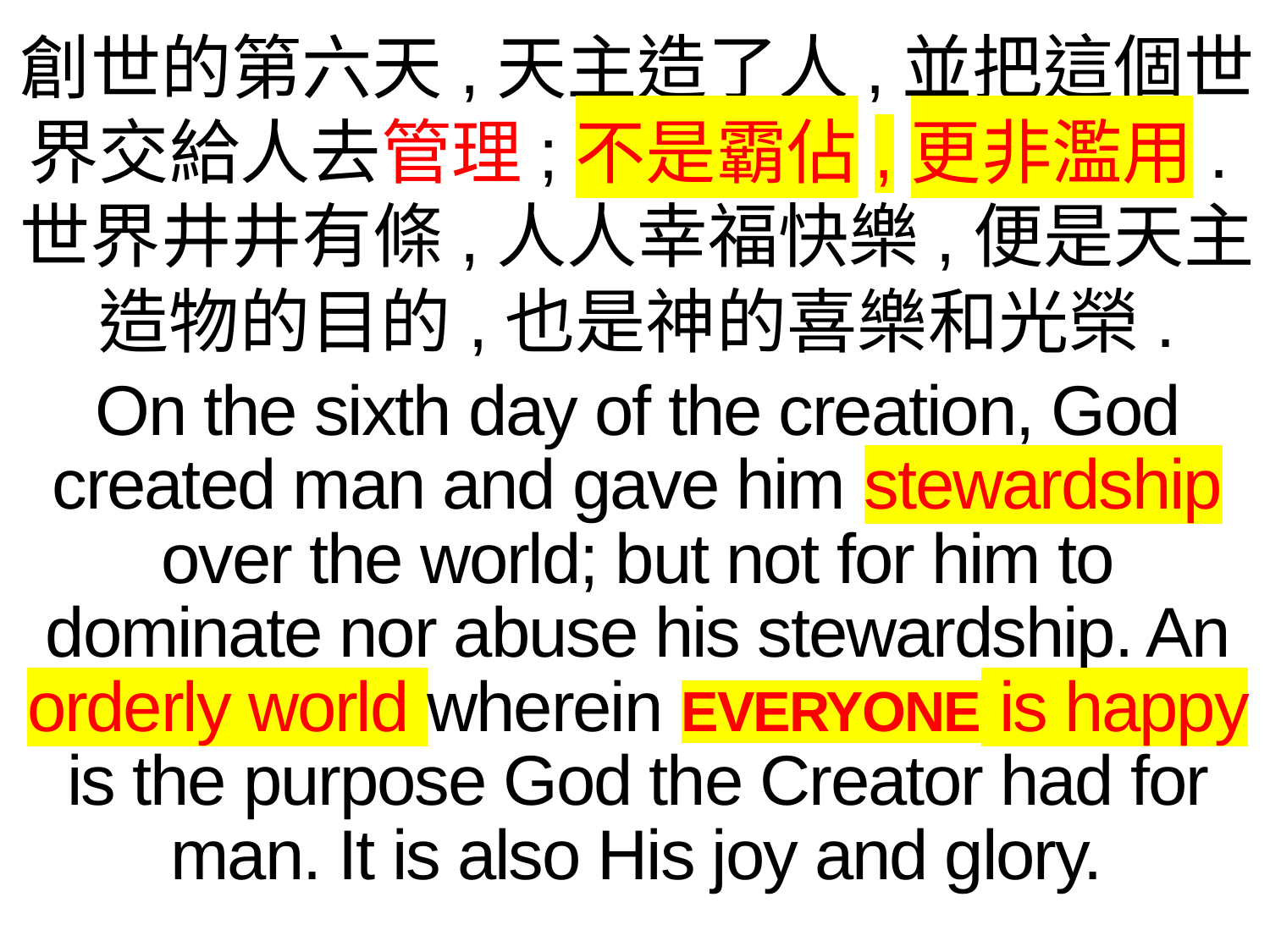

創世的第六天,天主造了人,並把這個世界交給人去管理;不是霸佔,更非濫用.世界井井有條,人人幸福快樂,便是天主
造物的目的,也是神的喜樂和光榮.
On the sixth day of the creation, God created man and gave him stewardship over the world; but not for him to dominate nor abuse his stewardship. An orderly world wherein EVERYONE is happy is the purpose God the Creator had for man. It is also His joy and glory.